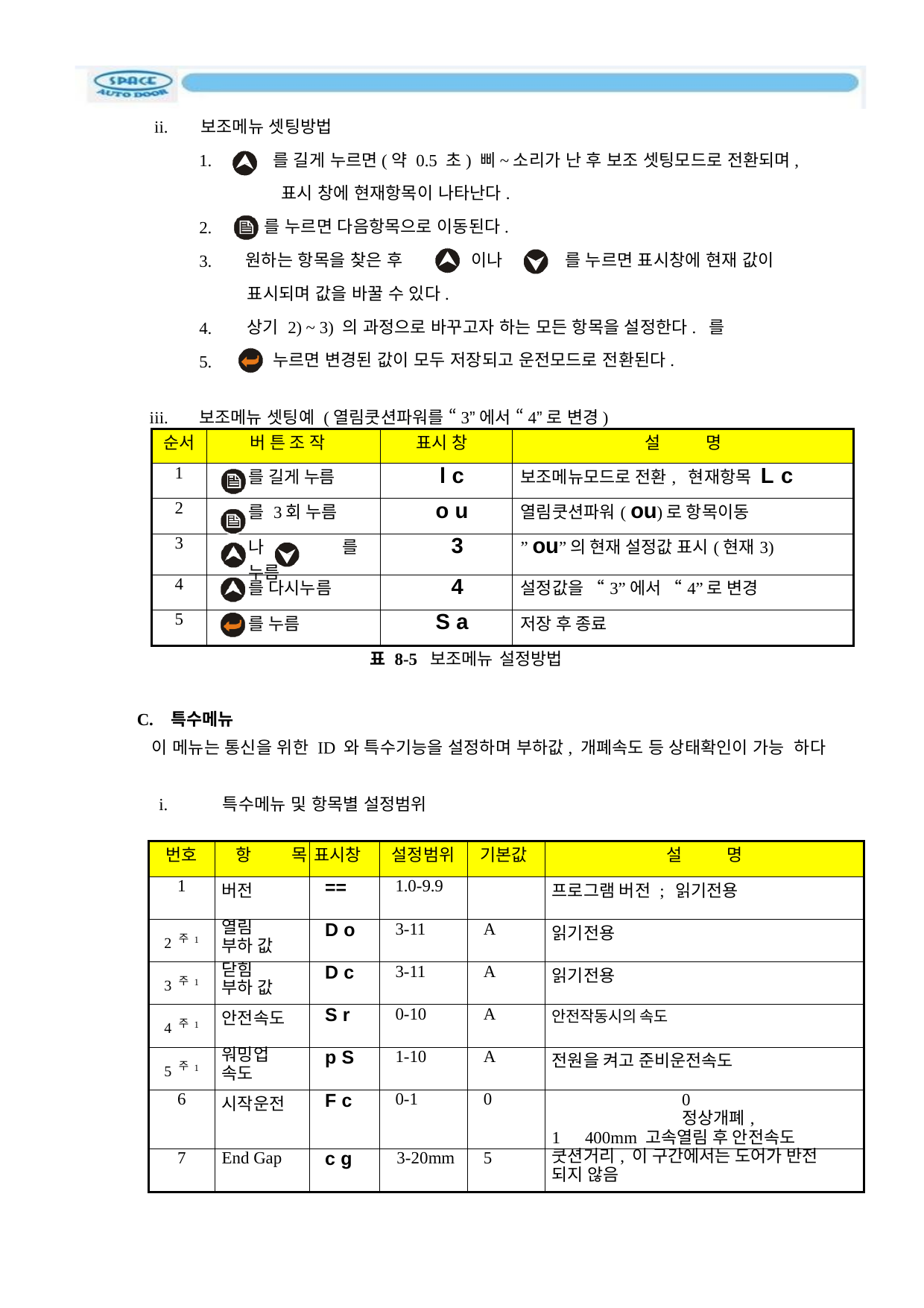

ii.	보조메뉴 셋팅방법
를 길게 누르면(약 0.5 초) 삐~소리가 난 후 보조 셋팅모드로 전환되며,  표시 창에 현재항목이 나타난다.
를 누르면 다음항목으로 이동된다.
원하는 항목을 찾은 후	이나	를 누르면 표시창에 현재 값이  표시되며 값을 바꿀 수 있다.
상기 2) ~ 3) 의 과정으로 바꾸고자 하는 모든 항목을 설정한다.  를 누르면 변경된 값이 모두 저장되고 운전모드로 전환된다.

1.

2.
3.

4.
5.

iii.
보조메뉴 셋팅예 (열림쿳션파워를 “3”에서 “4”로 변경)
| 순서 | 버 튼 조 작 | 표시 창 | 설 명 |
| --- | --- | --- | --- |
| 1 | 를 길게 누름 | l c | 보조메뉴모드로 전환, 현재항목 L c |
| 2 | 를 3회 누름 | o u | 열림쿳션파워( ou)로 항목이동 |
| 3 | 나 를 누름 | 3 | ” ou”의 현재 설정값 표시(현재3) |
| 4 | 를 다시누름 | 4 | 설정값을 “3”에서 “4”로 변경 |
| 5 | 를 누름 | S a | 저장 후 종료 |

표 8-5  보조메뉴 설정방법

C.   특수메뉴
이 메뉴는 통신을 위한 ID 와 특수기능을 설정하며 부하값, 개폐속도 등 상태확인이 가능  하다

i.	특수메뉴 및 항목별 설정범위
| 번호 | 항 목 | 표시창 | 설정범위 | 기본값 | 설 명 |
| --- | --- | --- | --- | --- | --- |
| 1 | 버전 | == | 1.0-9.9 |  | 프로그램 버전 ; 읽기전용 |
| 2 주 1 | 열림 부하 값 | D o | 3-11 | A | 읽기전용 |
| 3 주 1 | 닫힘 부하 값 | D c | 3-11 | A | 읽기전용 |
| 4 주 1 | 안전속도 | S r | 0-10 | A | 안전작동시의 속도 |
| 5 주 1 | 워밍업 속도 | p S | 1-10 | A | 전원을 켜고 준비운전속도 |
| 6 | 시작운전 | F c | 0-1 | 0 | 0 정상개폐, 1 400mm 고속열림 후 안전속도 |
| 7 | End Gap | c g | 3-20mm | 5 | 쿳션거리, 이 구간에서는 도어가 반전 되지 않음 |